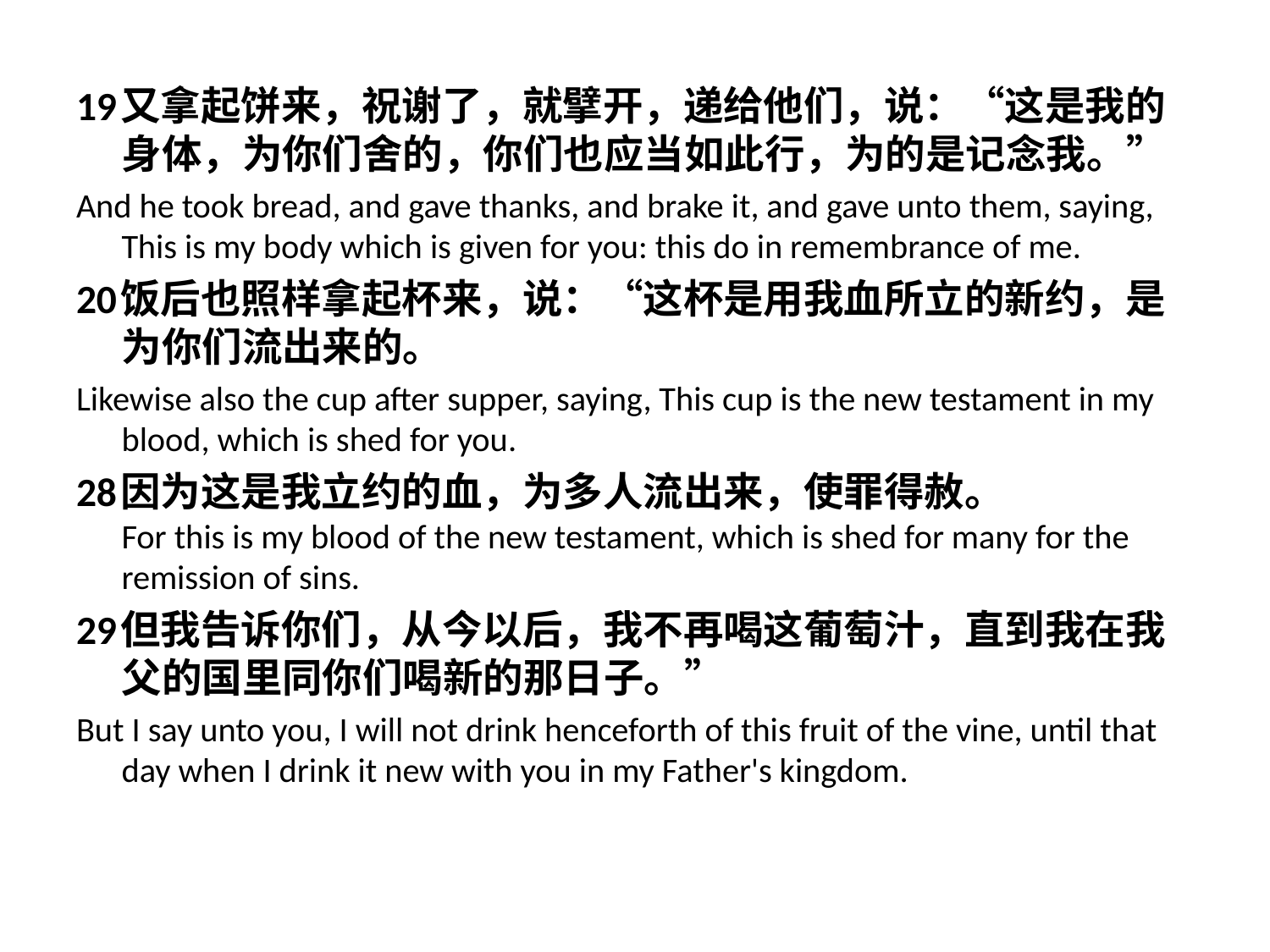

19又拿起饼来，祝谢了，就擘开，递给他们，说：“这是我的身体，为你们舍的，你们也应当如此行，为的是记念我。”
And he took bread, and gave thanks, and brake it, and gave unto them, saying, This is my body which is given for you: this do in remembrance of me.
20饭后也照样拿起杯来，说：“这杯是用我血所立的新约，是为你们流出来的。
Likewise also the cup after supper, saying, This cup is the new testament in my blood, which is shed for you.
28因为这是我立约的血，为多人流出来，使罪得赦。 
For this is my blood of the new testament, which is shed for many for the remission of sins.
29但我告诉你们，从今以后，我不再喝这葡萄汁，直到我在我父的国里同你们喝新的那日子。”
But I say unto you, I will not drink henceforth of this fruit of the vine, until that day when I drink it new with you in my Father's kingdom.